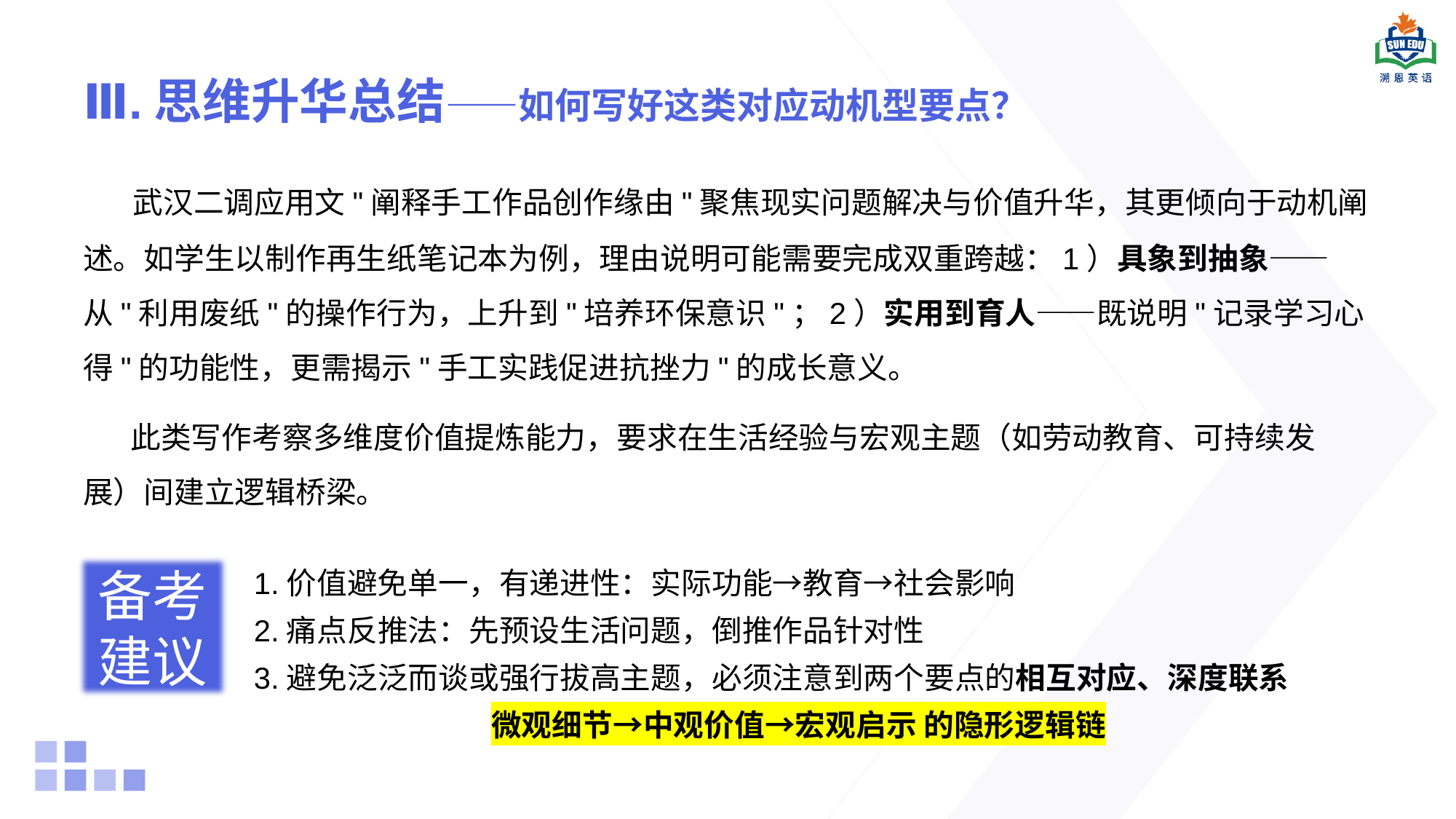

# Ⅲ.思维升华总结——如何写好这类对应动机型要点？
     武汉二调应用文"阐释手工作品创作缘由"聚焦现实问题解决与价值升华，其更倾向于动机阐述。如学生以制作再生纸笔记本为例，理由说明可能需要完成双重跨越：1）具象到抽象——从"利用废纸"的操作行为，上升到"培养环保意识"；2）实用到育人——既说明"记录学习心得"的功能性，更需揭示"手工实践促进抗挫力"的成长意义。
      此类写作考察多维度价值提炼能力，要求在生活经验与宏观主题（如劳动教育、可持续发展）间建立逻辑桥梁。
1.价值避免单一，有递进性：实际功能→教育→社会影响
2.痛点反推法：先预设生活问题，倒推作品针对性
3.避免泛泛而谈或强行拔高主题，必须注意到两个要点的相互对应、深度联系
微观细节→中观价值→宏观启示 的隐形逻辑链
备考
建议